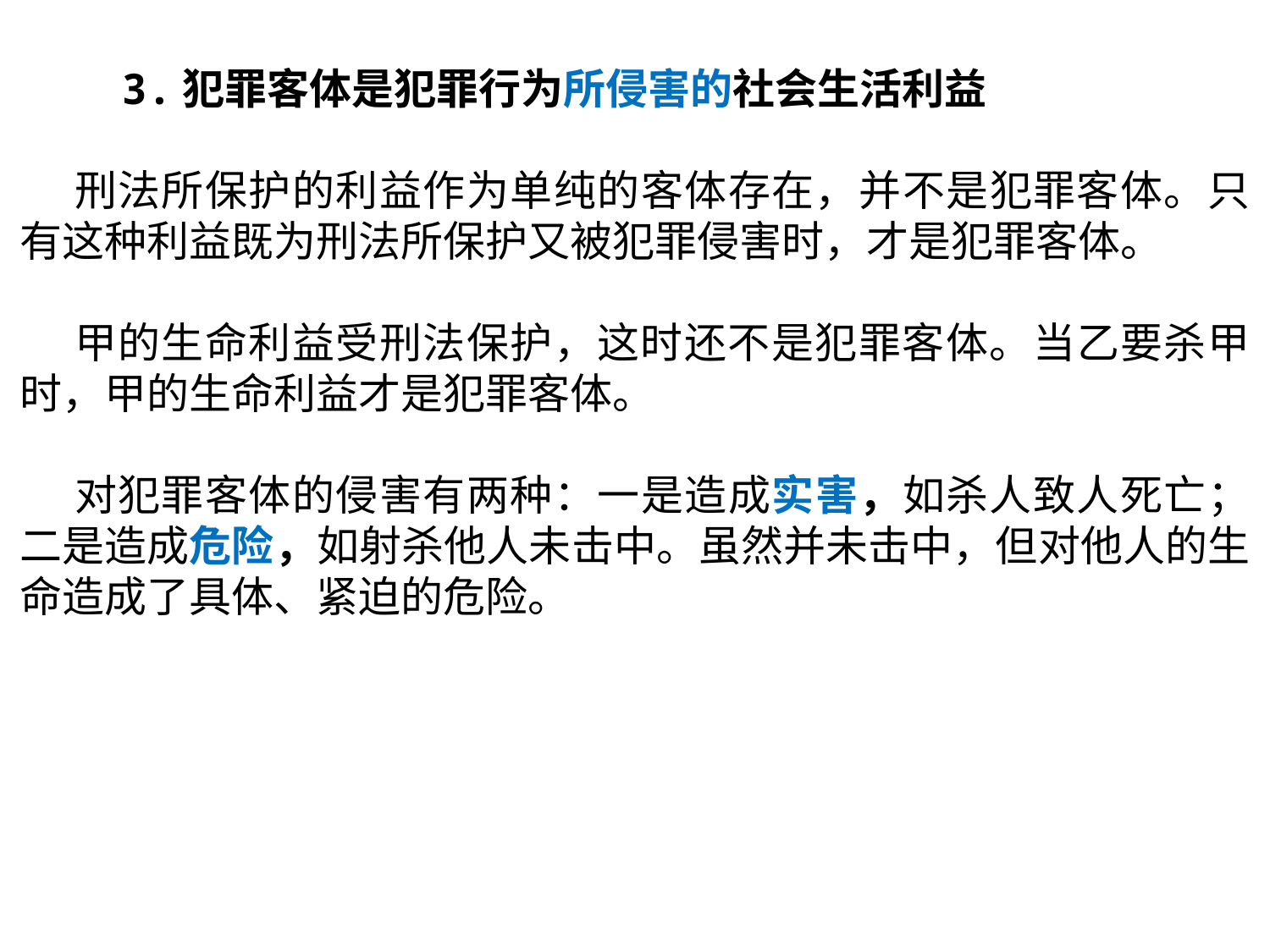

3.犯罪客体是犯罪行为所侵害的社会生活利益

    刑法所保护的利益作为单纯的客体存在，并不是犯罪客体。只有这种利益既为刑法所保护又被犯罪侵害时，才是犯罪客体。

    甲的生命利益受刑法保护，这时还不是犯罪客体。当乙要杀甲时，甲的生命利益才是犯罪客体。

    对犯罪客体的侵害有两种：一是造成实害，如杀人致人死亡；二是造成危险，如射杀他人未击中。虽然并未击中，但对他人的生命造成了具体、紧迫的危险。